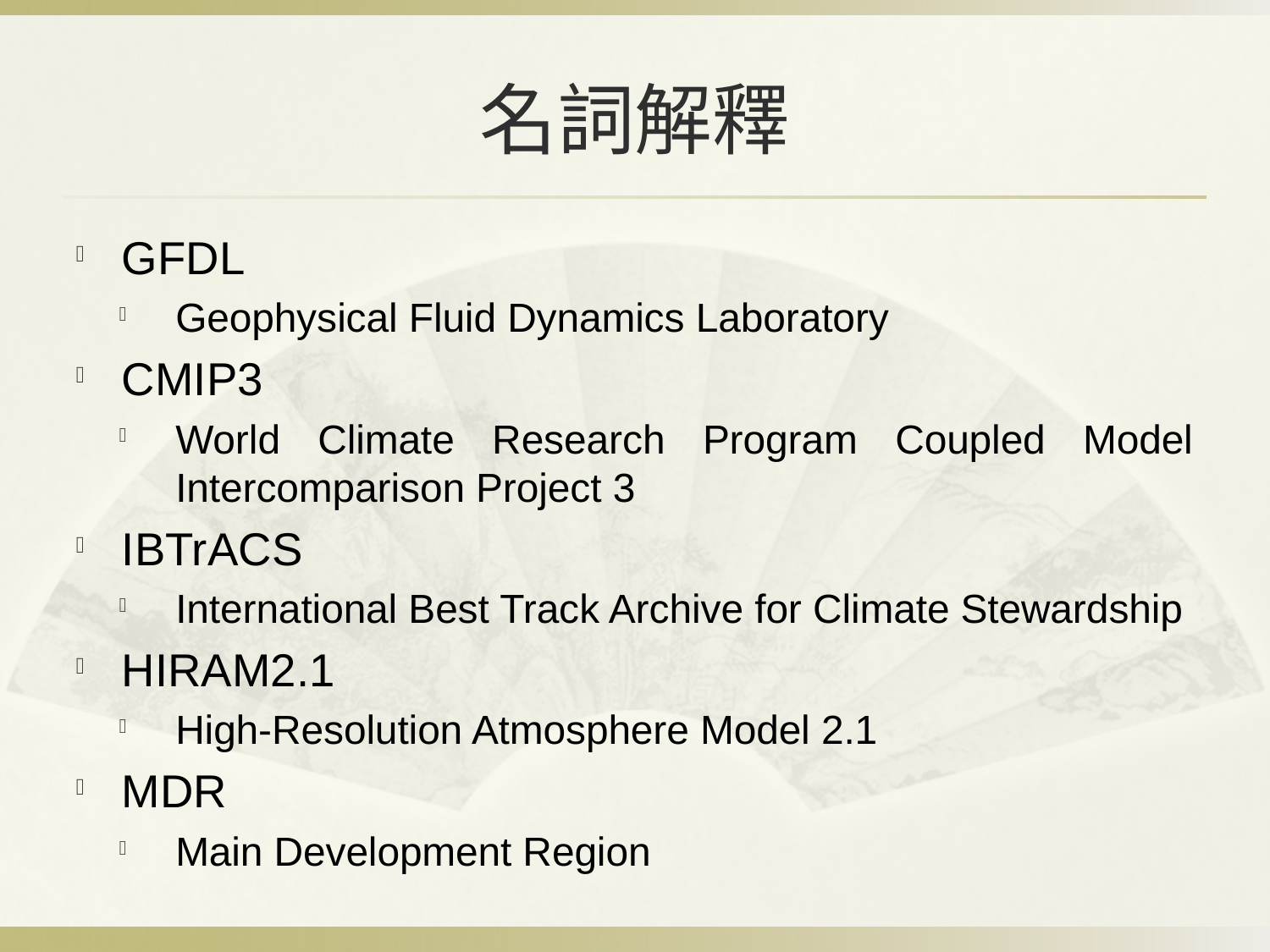

# 名詞解釋
GFDL
Geophysical Fluid Dynamics Laboratory
CMIP3
World Climate Research Program Coupled Model Intercomparison Project 3
IBTrACS
International Best Track Archive for Climate Stewardship
HIRAM2.1
High-Resolution Atmosphere Model 2.1
MDR
Main Development Region